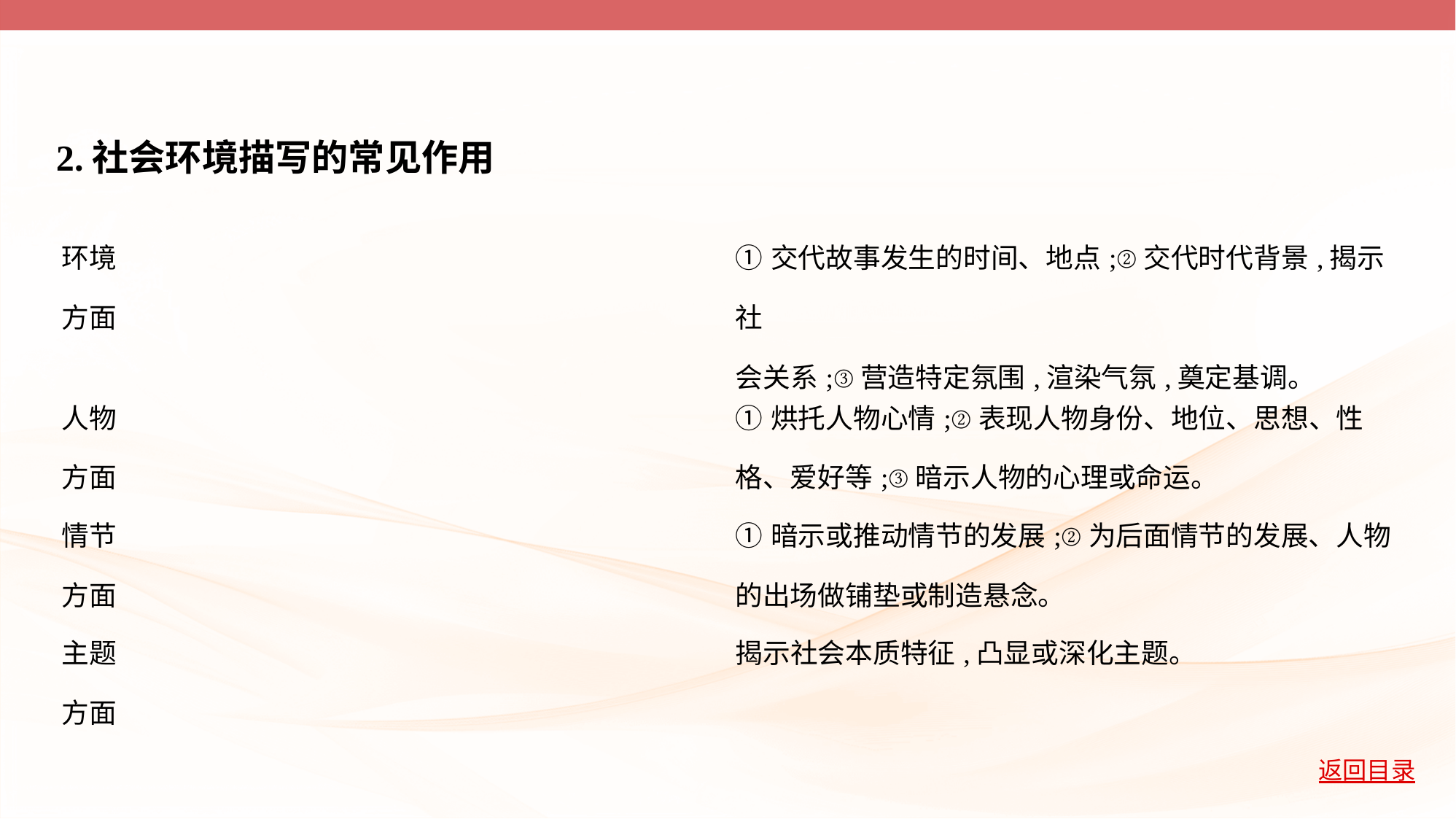

2.社会环境描写的常见作用
| 环境 方面 | ①交代故事发生的时间、地点;②交代时代背景,揭示社 会关系;③营造特定氛围,渲染气氛,奠定基调。 |
| --- | --- |
| 人物 方面 | ①烘托人物心情;②表现人物身份、地位、思想、性 格、爱好等;③暗示人物的心理或命运。 |
| 情节 方面 | ①暗示或推动情节的发展;②为后面情节的发展、人物 的出场做铺垫或制造悬念。 |
| 主题 方面 | 揭示社会本质特征,凸显或深化主题。 |